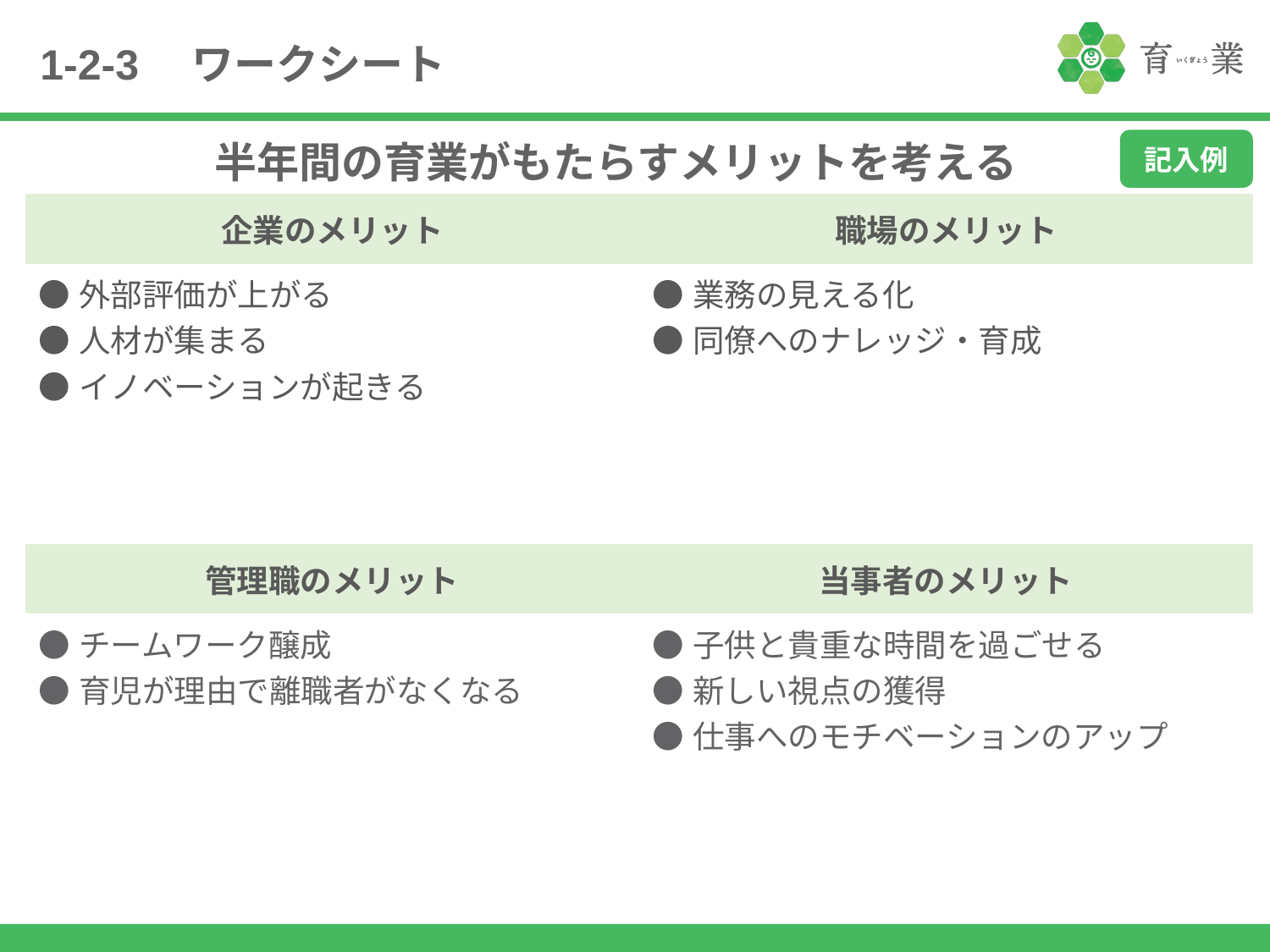

1-2-3　ワークシート
記入例
半年間の育業がもたらすメリットを考える
| 企業のメリット | 職場のメリット |
| --- | --- |
| ●外部評価が上がる ●人材が集まる ●イノベーションが起きる | ●業務の見える化 ●同僚へのナレッジ・育成 |
| 管理職のメリット | 当事者のメリット |
| ●チームワーク醸成 ●育児が理由で離職者がなくなる | ●子供と貴重な時間を過ごせる ●新しい視点の獲得 ●仕事へのモチベーションのアップ |